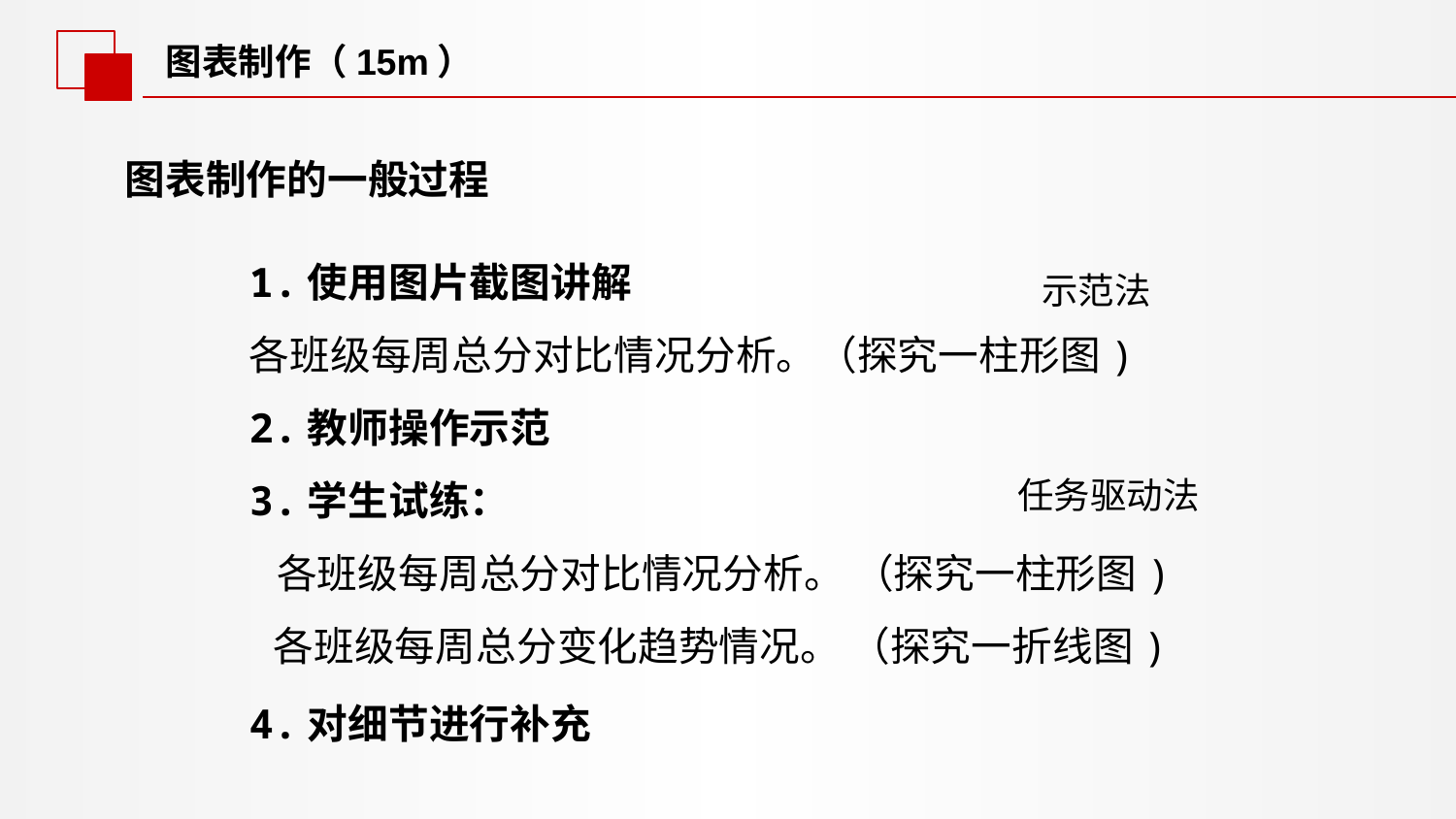

图表制作（15m）
图表制作的一般过程
1.使用图片截图讲解
各班级每周总分对比情况分析。（探究一柱形图)
2.教师操作示范
3.学生试练：
  各班级每周总分对比情况分析。 （探究一柱形图)
	各班级每周总分变化趋势情况。 （探究一折线图)

示范法
任务驱动法
4.对细节进行补充